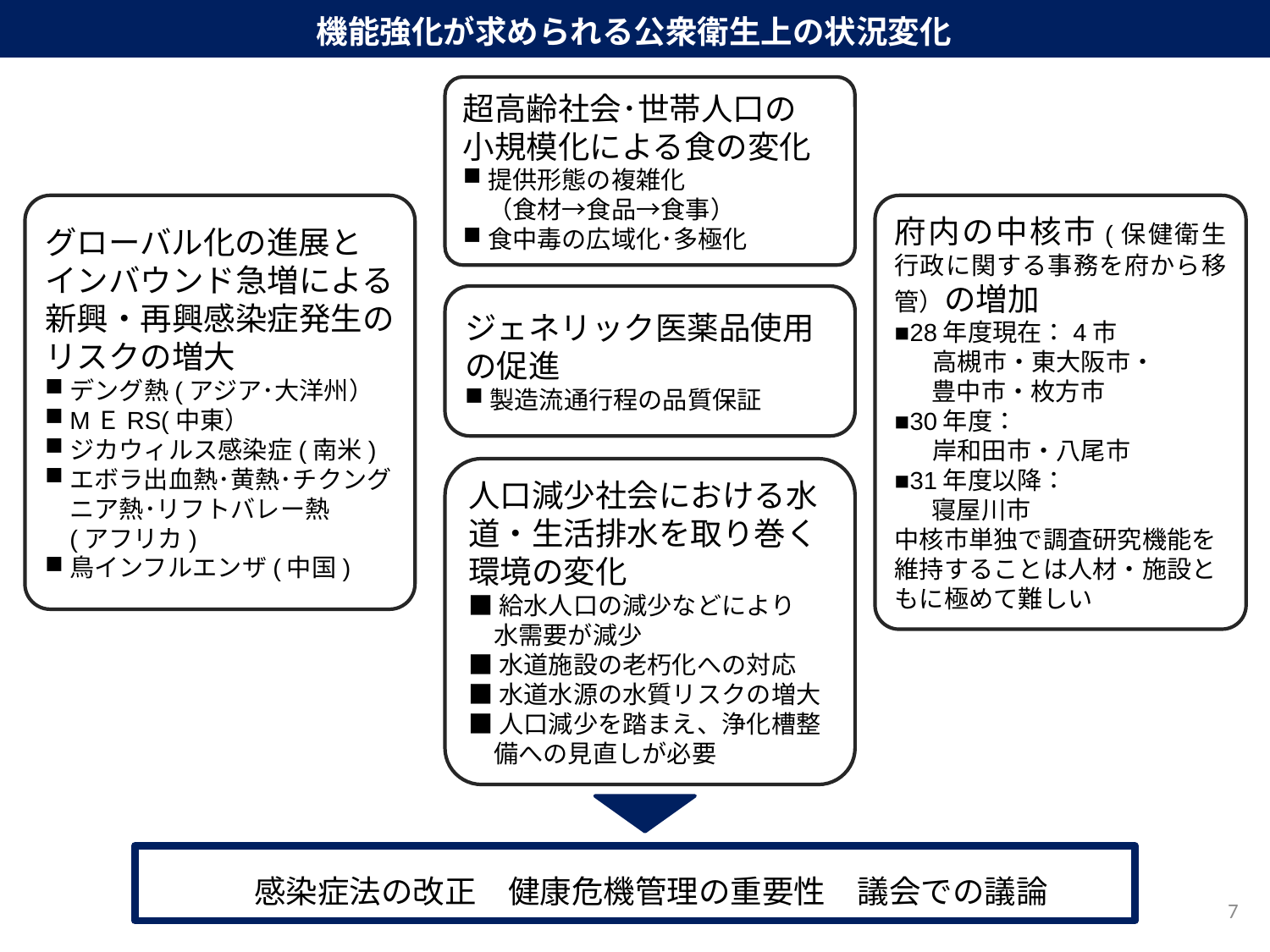

機能強化が求められる公衆衛生上の状況変化
超高齢社会･世帯人口の
小規模化による食の変化
提供形態の複雑化
（食材→食品→食事）
食中毒の広域化･多極化
グローバル化の進展と
インバウンド急増による
新興・再興感染症発生の
リスクの増大
デング熱(アジア･大洋州）
MＥRS(中東）
ジカウィルス感染症(南米)
エボラ出血熱･黄熱･チクングニア熱･リフトバレー熱
(アフリカ)
鳥インフルエンザ(中国)
府内の中核市(保健衛生行政に関する事務を府から移管）の増加
■28年度現在：4市
高槻市・東大阪市・
豊中市・枚方市
■30年度：
岸和田市・八尾市
■31年度以降：
寝屋川市
中核市単独で調査研究機能を維持することは人材・施設ともに極めて難しい
ジェネリック医薬品使用の促進
製造流通行程の品質保証
人口減少社会における水道・生活排水を取り巻く環境の変化
■給水人口の減少などにより　水需要が減少
■水道施設の老朽化への対応
■水道水源の水質リスクの増大
■人口減少を踏まえ、浄化槽整備への見直しが必要

　感染症法の改正　健康危機管理の重要性　議会での議論
7